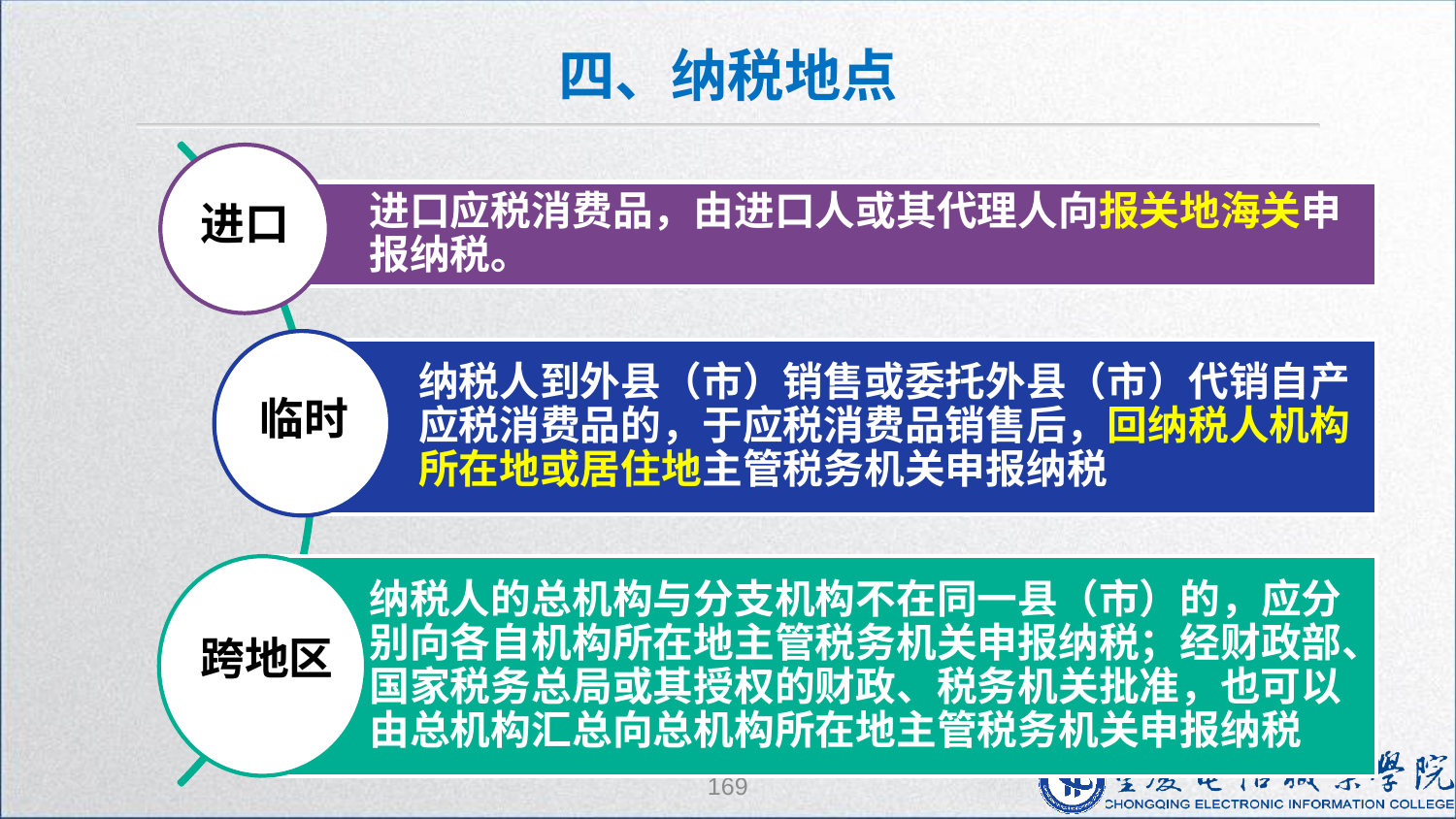

四、纳税地点
进口应税消费品，由进口人或其代理人向报关地海关申报纳税。
纳税人到外县（市）销售或委托外县（市）代销自产应税消费品的，于应税消费品销售后，回纳税人机构所在地或居住地主管税务机关申报纳税
纳税人的总机构与分支机构不在同一县（市）的，应分别向各自机构所在地主管税务机关申报纳税；经财政部、国家税务总局或其授权的财政、税务机关批准，也可以由总机构汇总向总机构所在地主管税务机关申报纳税
进口
临时
跨地区
169